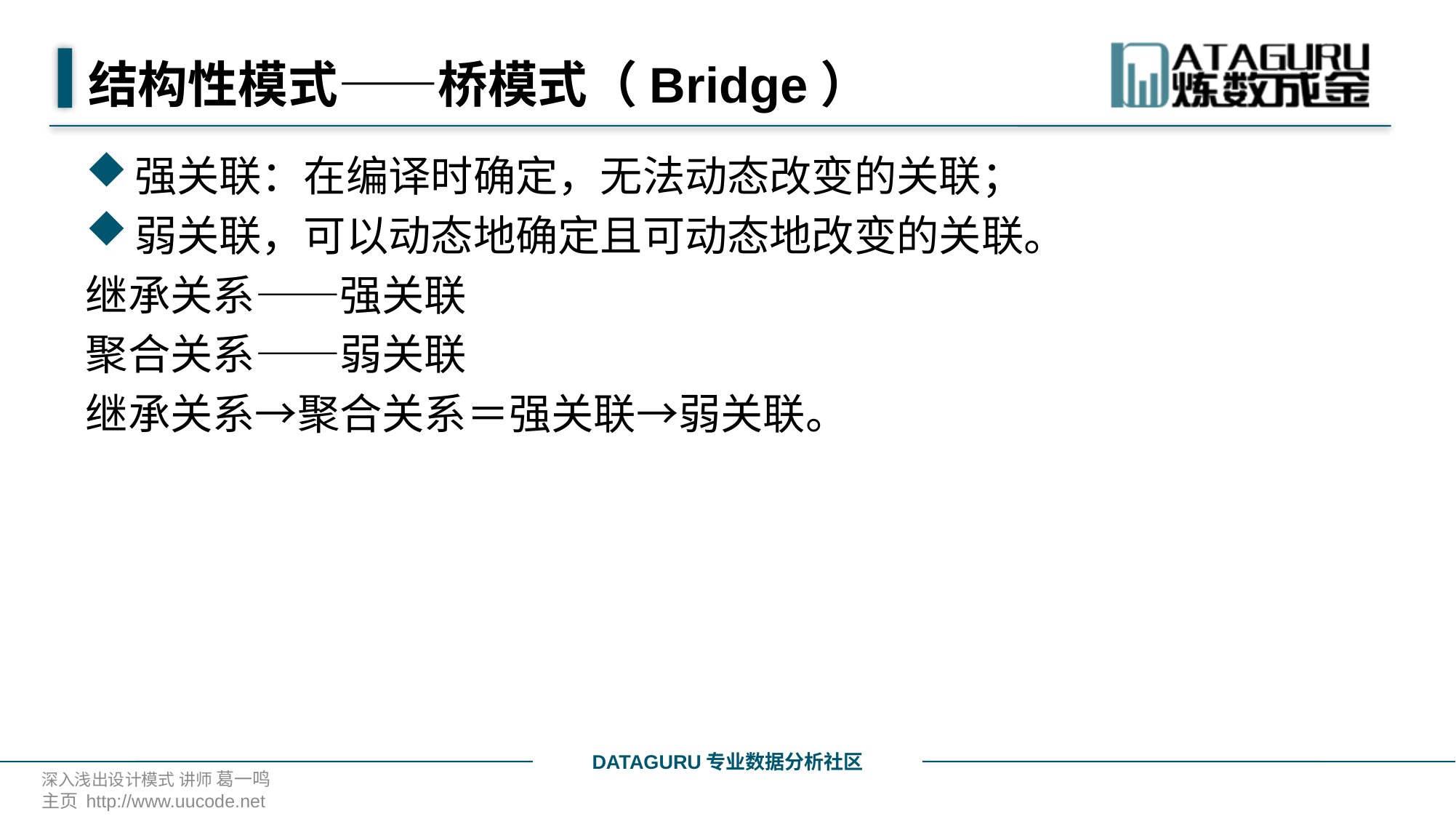

# 结构性模式——桥模式（Bridge）
强关联：在编译时确定，无法动态改变的关联；
弱关联，可以动态地确定且可动态地改变的关联。
继承关系——强关联
聚合关系——弱关联
继承关系→聚合关系＝强关联→弱关联。